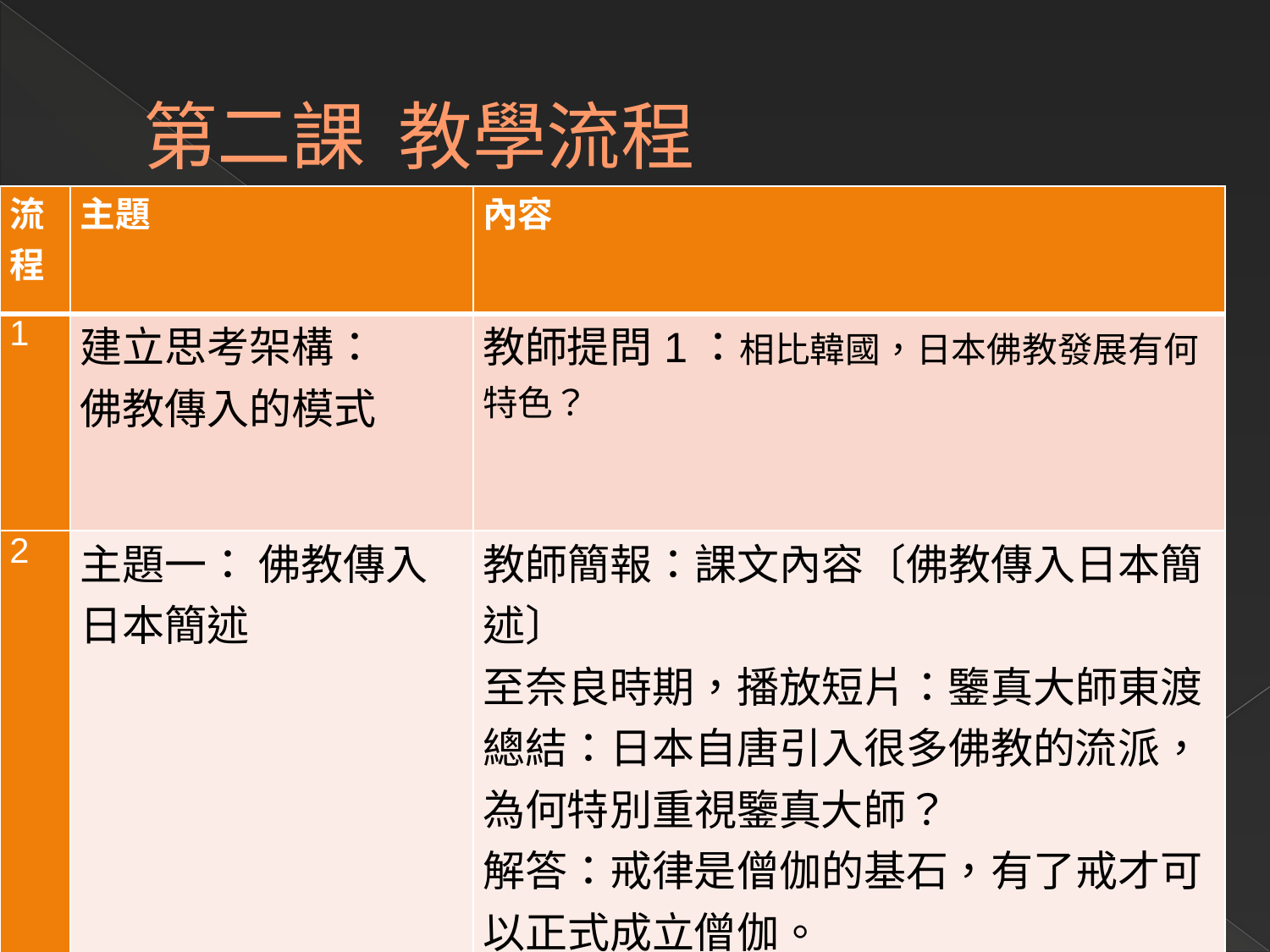

# 第二課  教學流程
| 流程 | 主題 | 內容 |
| --- | --- | --- |
| 1 | 建立思考架構： 佛教傳入的模式 | 教師提問1：相比韓國，日本佛教發展有何特色？ |
| 2 | 主題一： 佛教傳入日本簡述 | 教師簡報：課文內容〔佛教傳入日本簡述〕 至奈良時期，播放短片：鑒真大師東渡 總結：日本自唐引入很多佛教的流派，為何特別重視鑒真大師？ 解答：戒律是僧伽的基石，有了戒才可以正式成立僧伽。 |